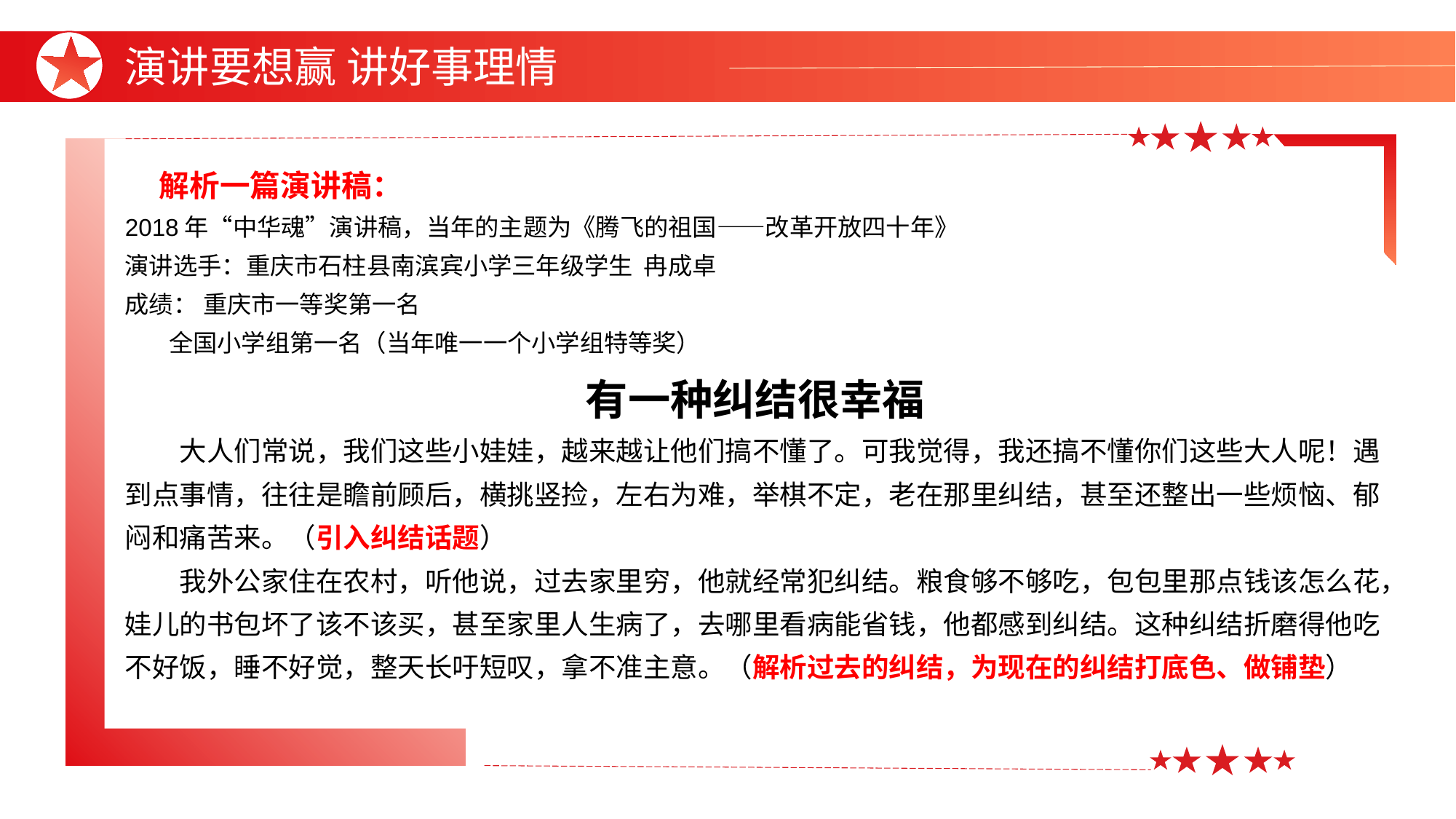

演讲要想赢 讲好事理情

    解析一篇演讲稿：
2018年“中华魂”演讲稿，当年的主题为《腾飞的祖国——改革开放四十年》
演讲选手：重庆市石柱县南滨宾小学三年级学生  冉成卓
成绩： 重庆市一等奖第一名
       全国小学组第一名（当年唯一一个小学组特等奖）
有一种纠结很幸福
大人们常说，我们这些小娃娃，越来越让他们搞不懂了。可我觉得，我还搞不懂你们这些大人呢！遇到点事情，往往是瞻前顾后，横挑竖捡，左右为难，举棋不定，老在那里纠结，甚至还整出一些烦恼、郁闷和痛苦来。（引入纠结话题）
我外公家住在农村，听他说，过去家里穷，他就经常犯纠结。粮食够不够吃，包包里那点钱该怎么花，娃儿的书包坏了该不该买，甚至家里人生病了，去哪里看病能省钱，他都感到纠结。这种纠结折磨得他吃不好饭，睡不好觉，整天长吁短叹，拿不准主意。（解析过去的纠结，为现在的纠结打底色、做铺垫）